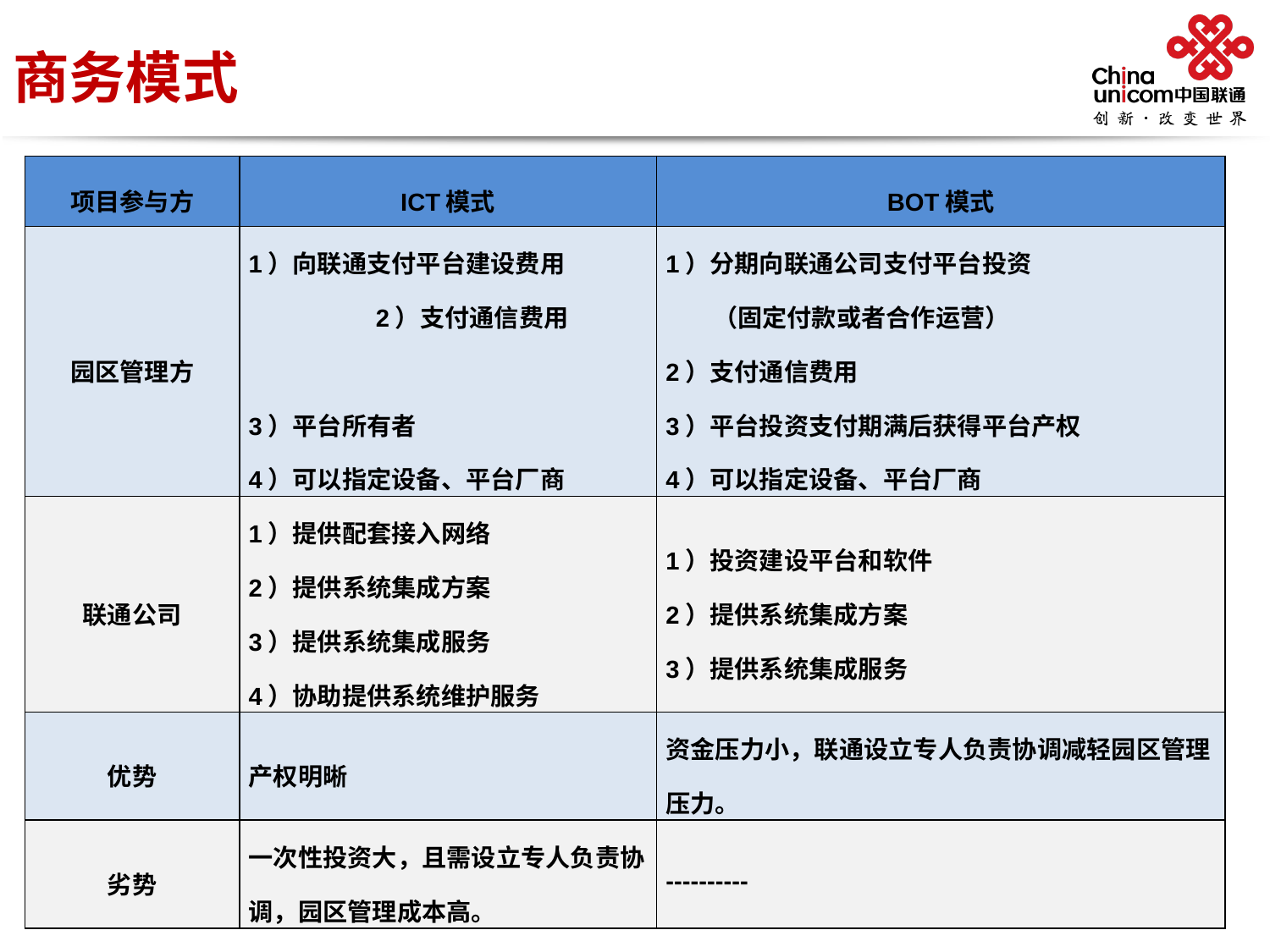

# 商务模式
| 项目参与方 | ICT模式 | BOT模式 |
| --- | --- | --- |
| 园区管理方 | 1）向联通支付平台建设费用 2）支付通信费用 3）平台所有者 4）可以指定设备、平台厂商 | 1）分期向联通公司支付平台投资 （固定付款或者合作运营） 2）支付通信费用 3）平台投资支付期满后获得平台产权 4）可以指定设备、平台厂商 |
| 联通公司 | 1）提供配套接入网络 2）提供系统集成方案 3）提供系统集成服务 4）协助提供系统维护服务 | 1）投资建设平台和软件 2）提供系统集成方案 3）提供系统集成服务 |
| 优势 | 产权明晰 | 资金压力小，联通设立专人负责协调减轻园区管理压力。 |
| 劣势 | 一次性投资大，且需设立专人负责协调，园区管理成本高。 | ---------- |